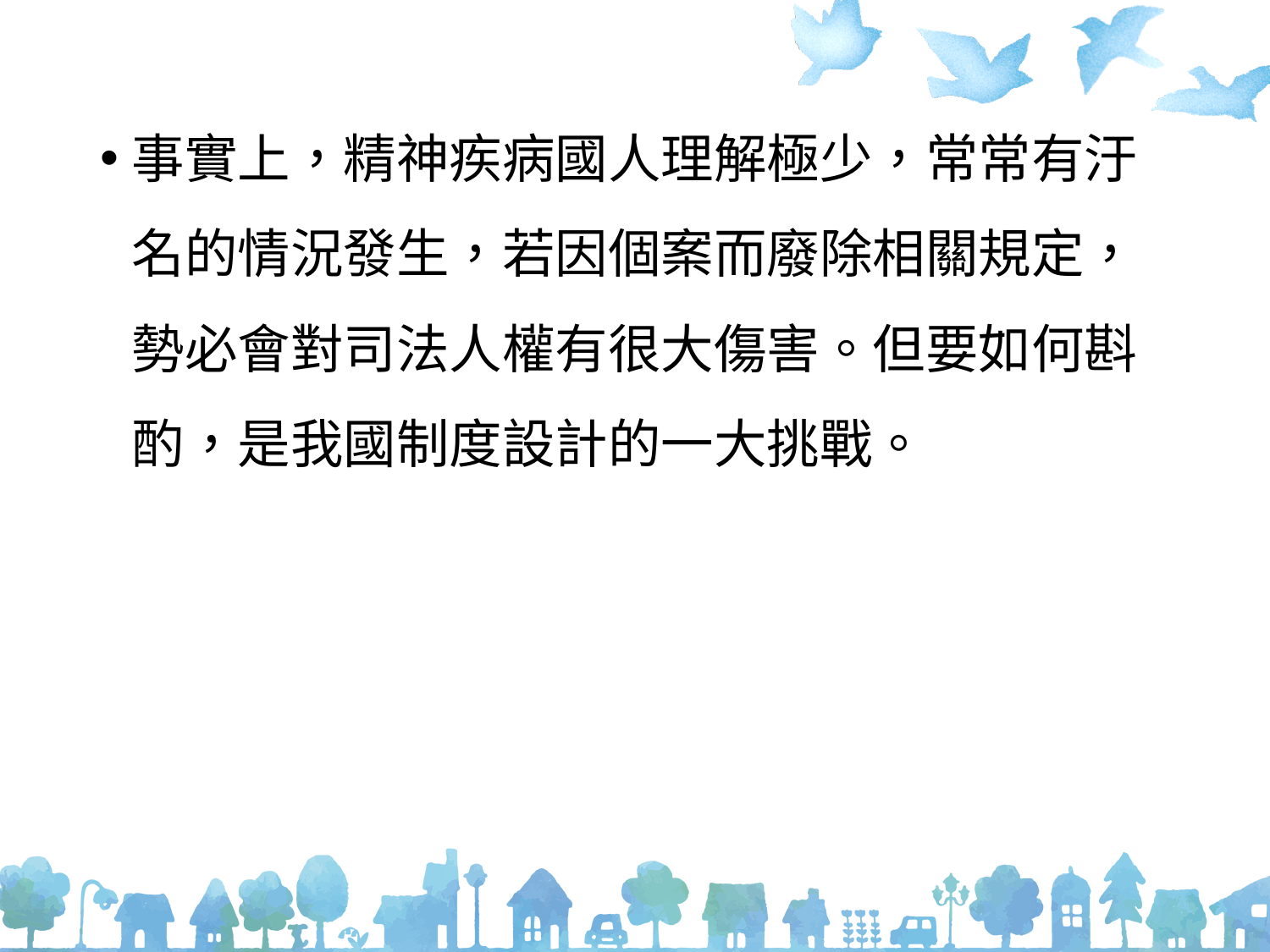

事實上，精神疾病國人理解極少，常常有汙名的情況發生，若因個案而廢除相關規定，勢必會對司法人權有很大傷害。但要如何斟酌，是我國制度設計的一大挑戰。